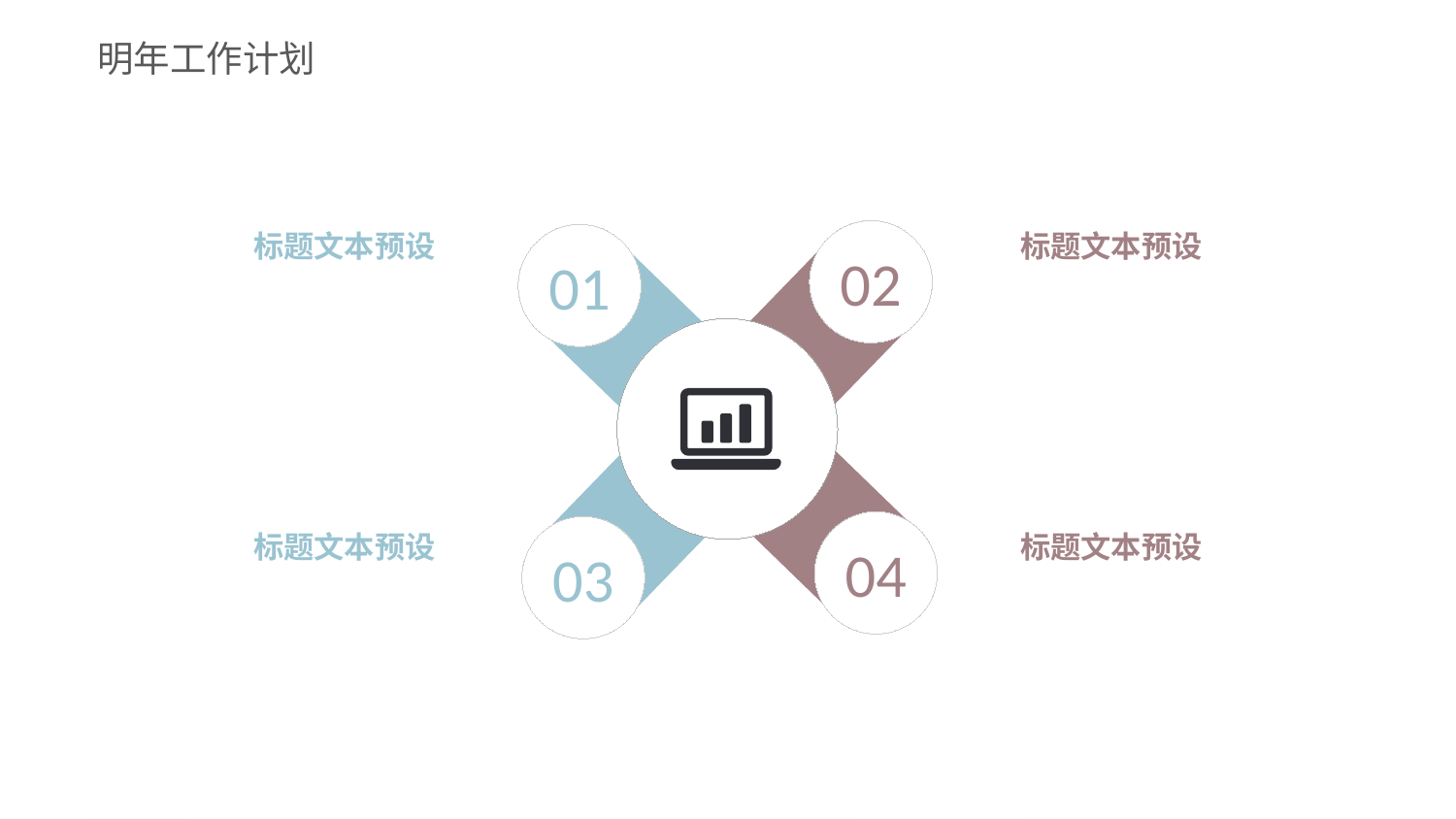

明年工作计划
标题文本预设
标题文本预设
标题文本预设
标题文本预设
02
01

04
03